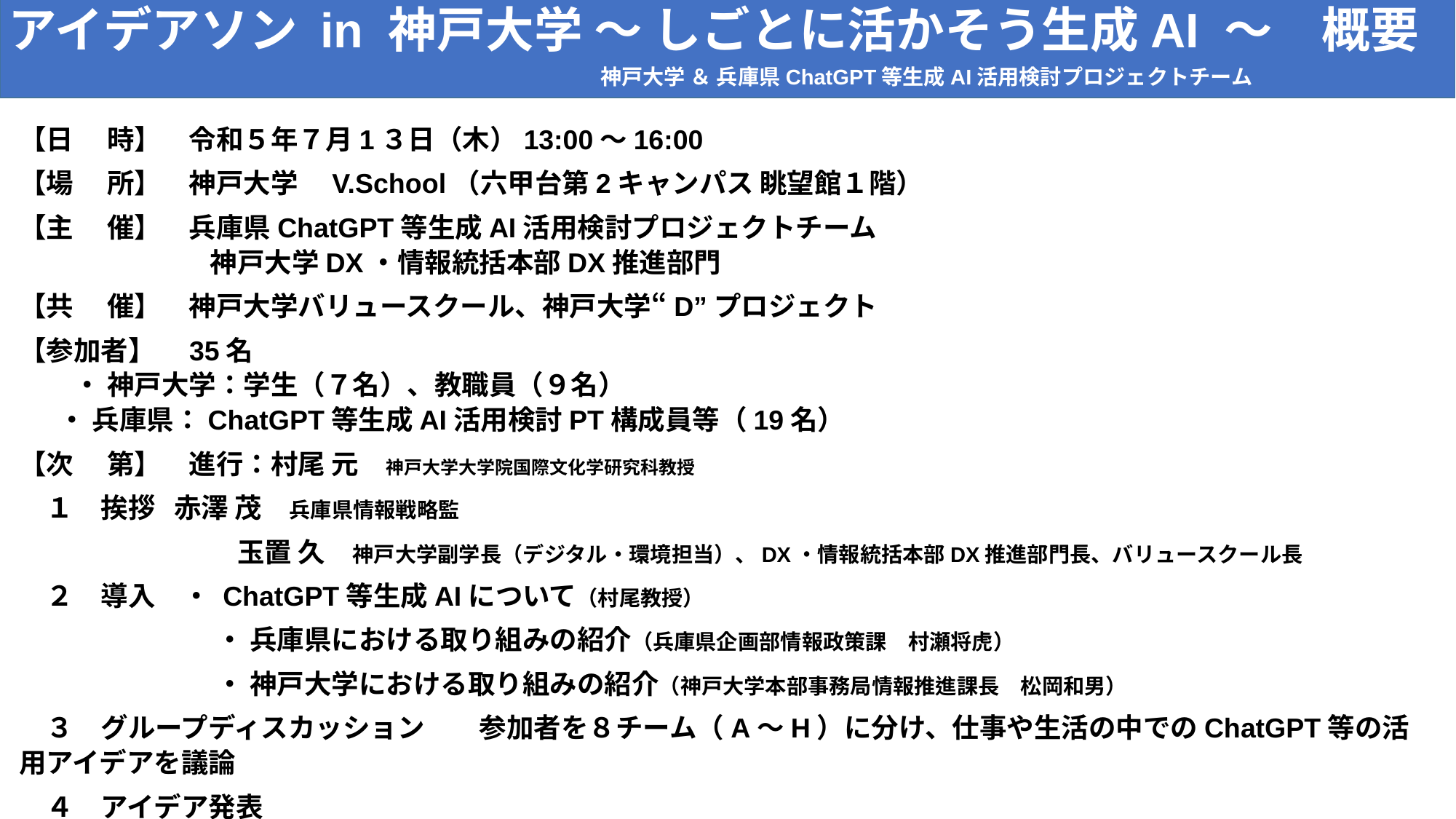

アイデアソン in 神戸大学 ～ しごとに活かそう生成AI ～　概要
　                                                         神戸大学 ＆ 兵庫県ChatGPT等生成AI活用検討プロジェクトチーム
【日　 時】　令和５年７月1３日（木）13:00～16:00
【場　 所】　神戸大学　V.School（六甲台第2キャンパス 眺望館１階）
【主　 催】　兵庫県ChatGPT等生成AI活用検討プロジェクトチーム
　　　　　　　神戸大学DX・情報統括本部DX推進部門
【共　 催】　神戸大学バリュースクール、神戸大学“D”プロジェクト
【参加者】　35名
　　・ 神戸大学：学生（７名）、教職員（９名）
　  ・ 兵庫県：ChatGPT等生成AI活用検討PT構成員等（19名）
【次　 第】　進行：村尾 元　神戸大学大学院国際文化学研究科教授
　１　挨拶   赤澤 茂　兵庫県情報戦略監
　　　　　　　　玉置 久　神戸大学副学長（デジタル・環境担当）、DX・情報統括本部DX推進部門長、バリュースクール長
　２　導入　・ ChatGPT等生成AIについて（村尾教授）
　　　　　　　 ・ 兵庫県における取り組みの紹介（兵庫県企画部情報政策課　村瀬将虎）
　　　　　　　 ・ 神戸大学における取り組みの紹介（神戸大学本部事務局情報推進課長　松岡和男）
　３　グループディスカッション　　参加者を８チーム（A～H）に分け、仕事や生活の中でのChatGPT等の活用アイデアを議論
　４　アイデア発表